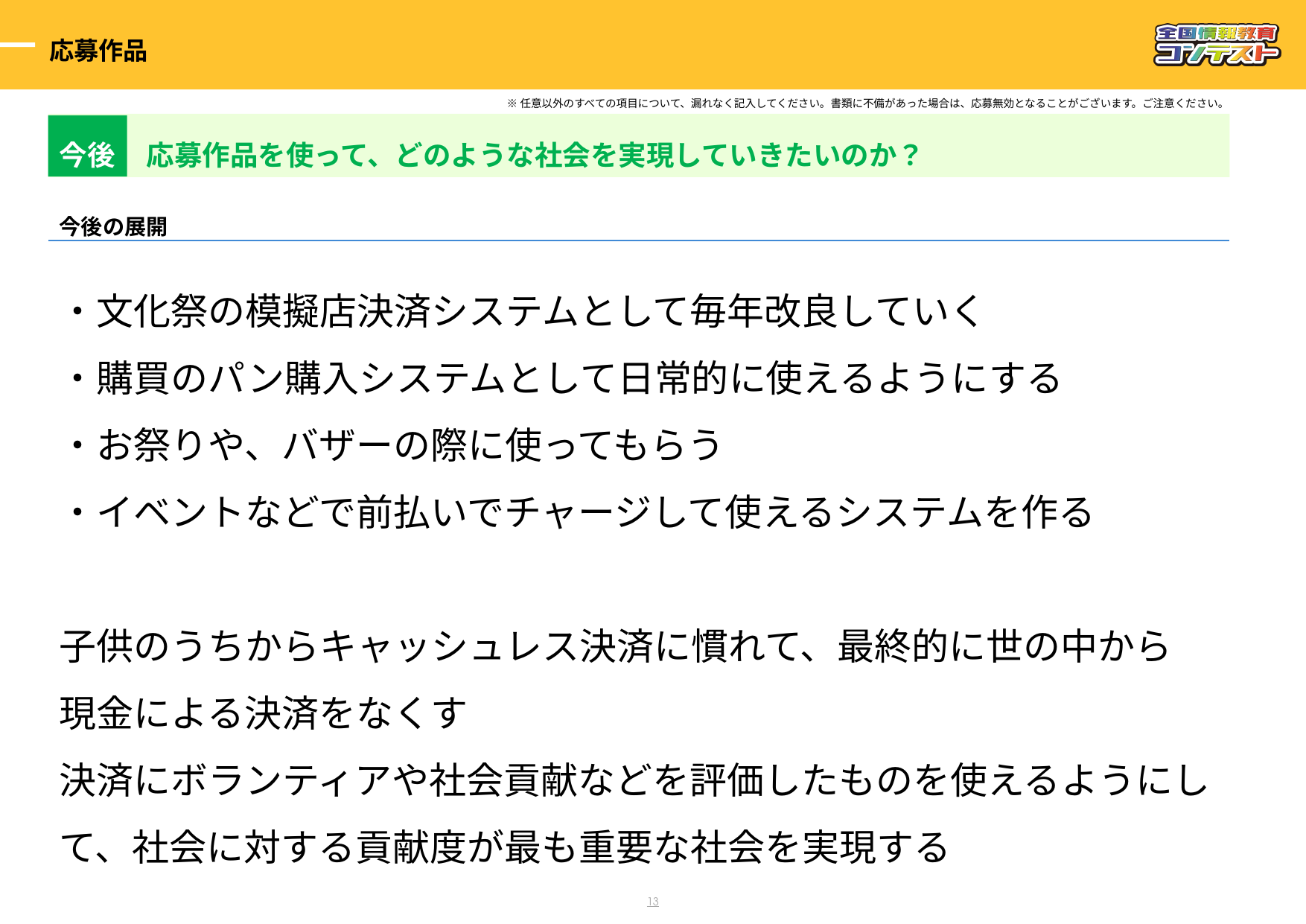

応募作品
※任意以外のすべての項目について、漏れなく記入してください。書類に不備があった場合は、応募無効となることがございます。ご注意ください。

今後
応募作品を使って、どのような社会を実現していきたいのか？
今後の展開
・文化祭の模擬店決済システムとして毎年改良していく
・購買のパン購入システムとして日常的に使えるようにする
・お祭りや、バザーの際に使ってもらう
・イベントなどで前払いでチャージして使えるシステムを作る

子供のうちからキャッシュレス決済に慣れて、最終的に世の中から
現金による決済をなくす
決済にボランティアや社会貢献などを評価したものを使えるようにして、社会に対する貢献度が最も重要な社会を実現する
13